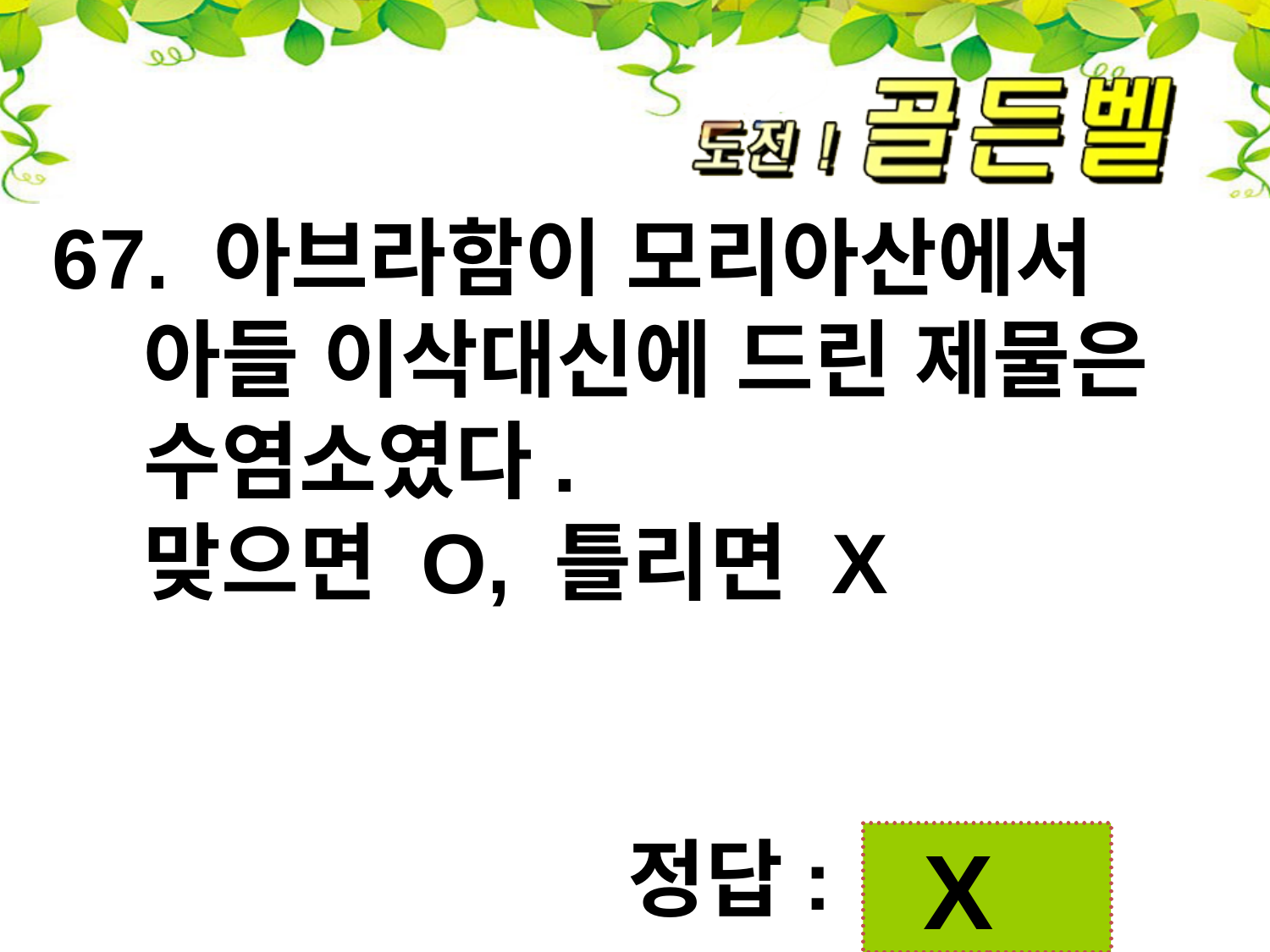

67. 아브라함이 모리아산에서
   아들 이삭대신에 드린 제물은
   수염소였다.
   맞으면 O, 틀리면 X
정답:
  X